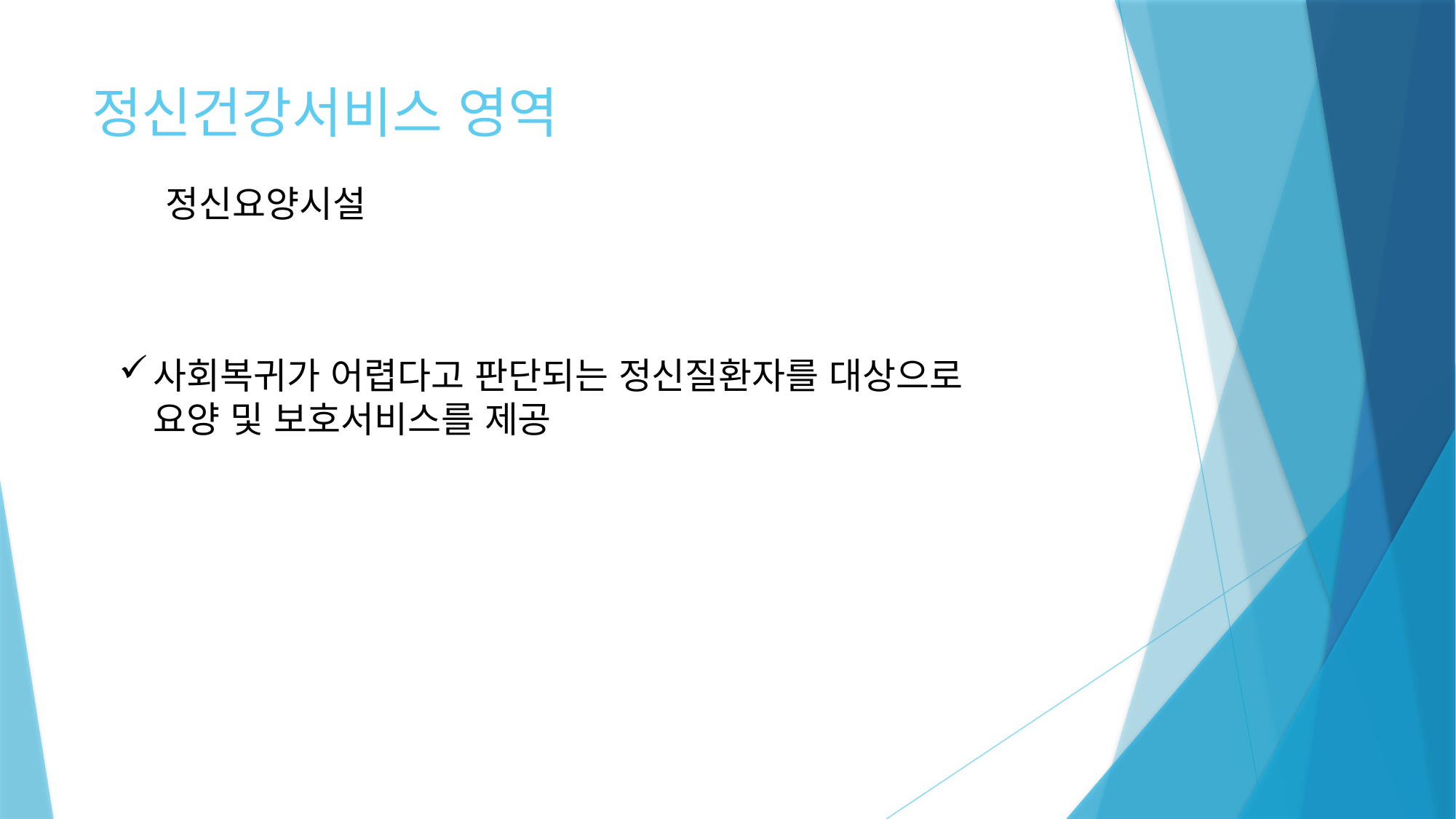

# 정신건강서비스 영역
정신요양시설

사회복귀가 어렵다고 판단되는 정신질환자를 대상으로 요양 및 보호서비스를 제공